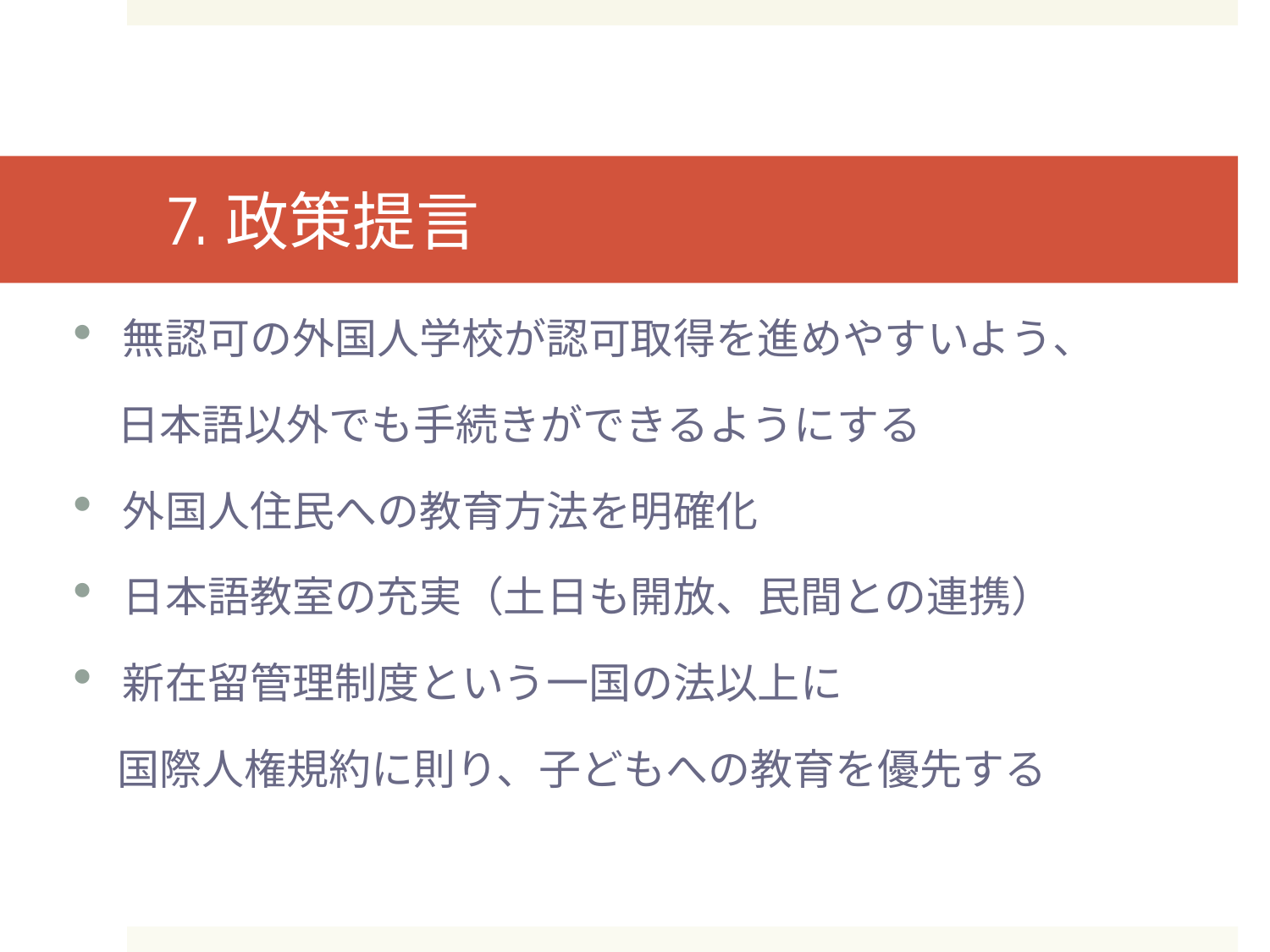

# 7.政策提言
無認可の外国人学校が認可取得を進めやすいよう、
　日本語以外でも手続きができるようにする
外国人住民への教育方法を明確化
日本語教室の充実（土日も開放、民間との連携）
新在留管理制度という一国の法以上に
　国際人権規約に則り、子どもへの教育を優先する